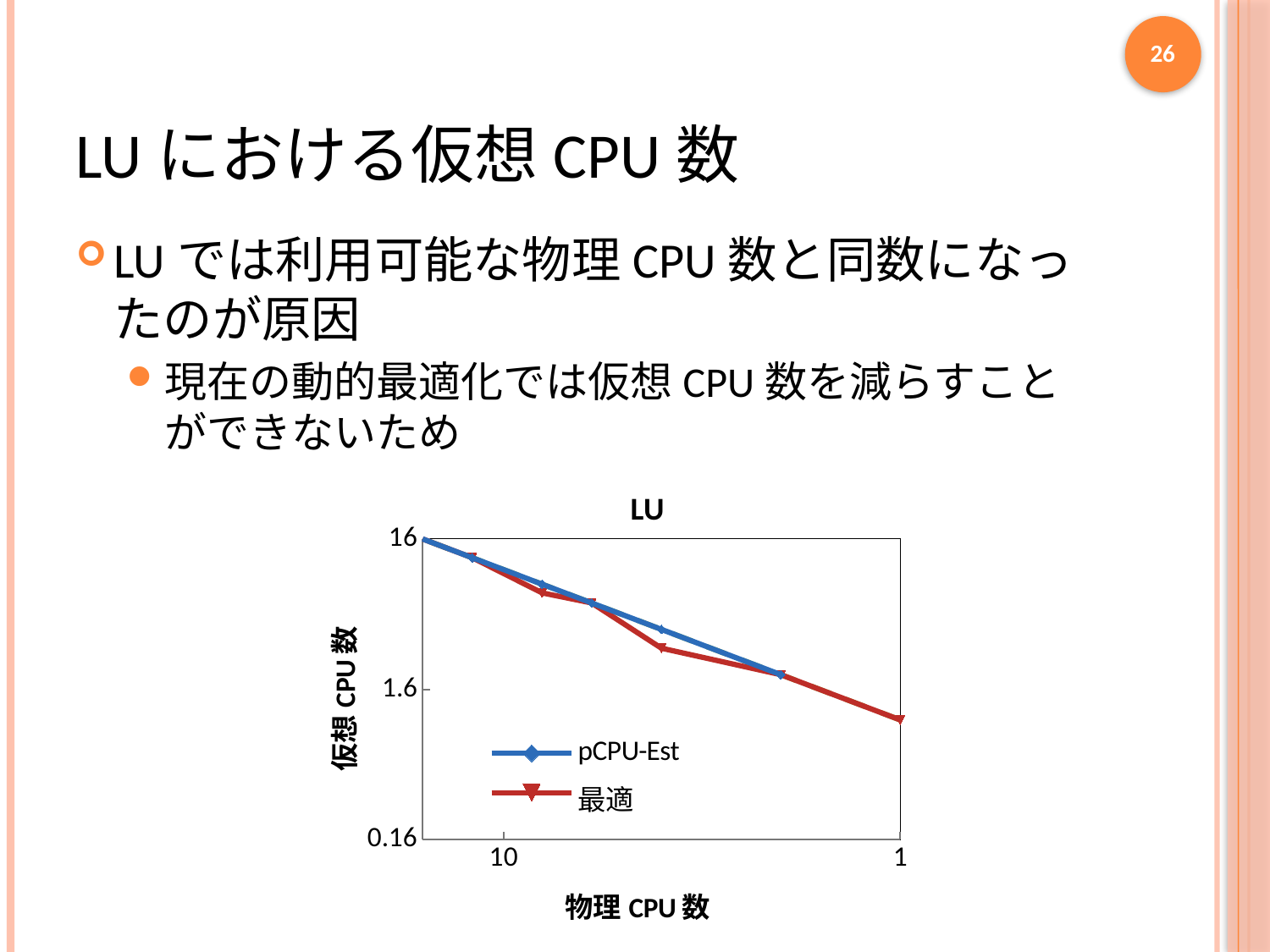

26
# LUにおける仮想CPU数
LUでは利用可能な物理CPU数と同数になったのが原因
現在の動的最適化では仮想CPU数を減らすことができないため

### Chart: LU

| Category |  |  |  |
|---|---|---|---|